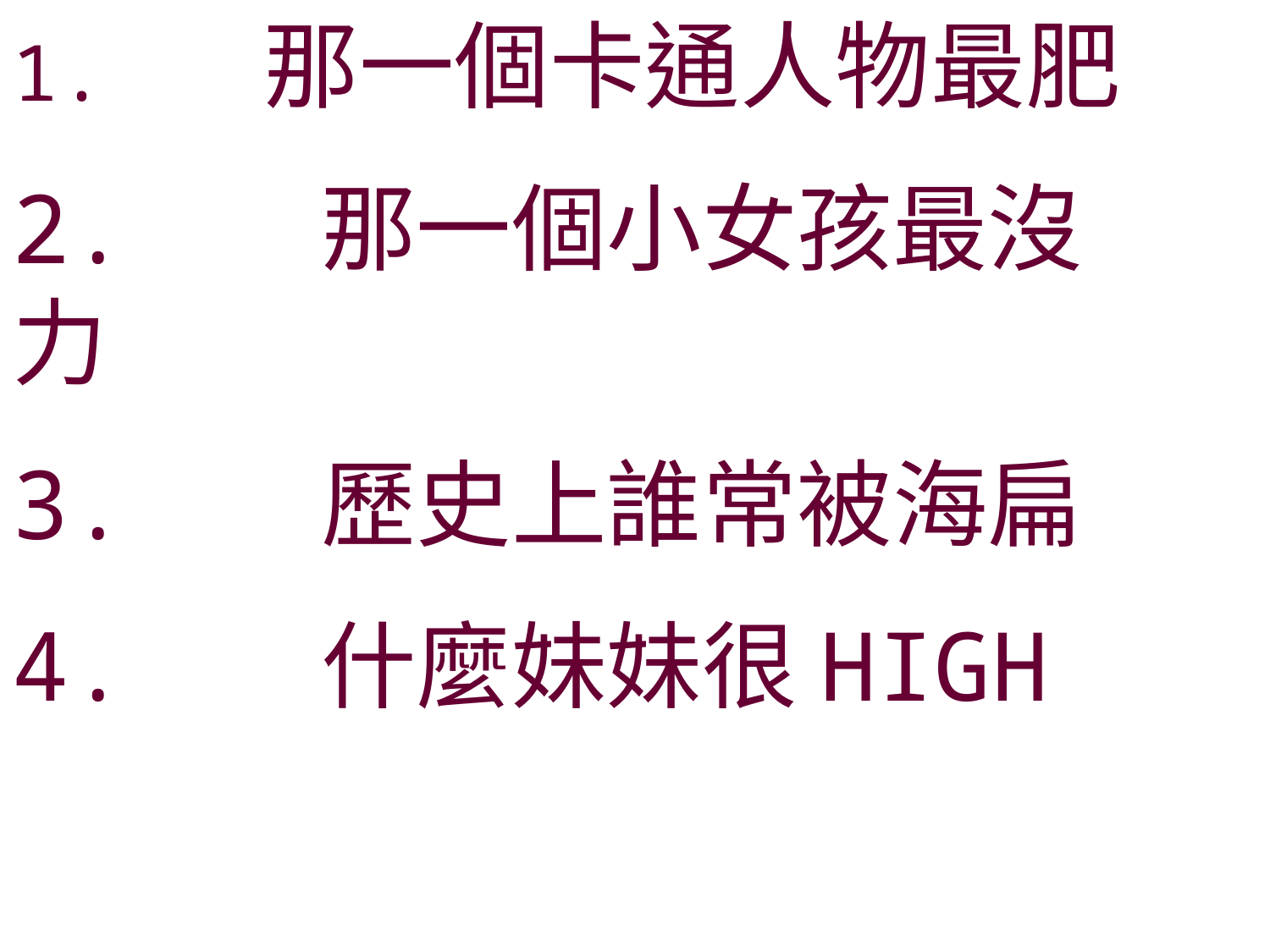

1.   那一個卡通人物最肥
2.   那一個小女孩最沒力
3.   歷史上誰常被海扁
4.   什麼妹妹很HIGH
1.